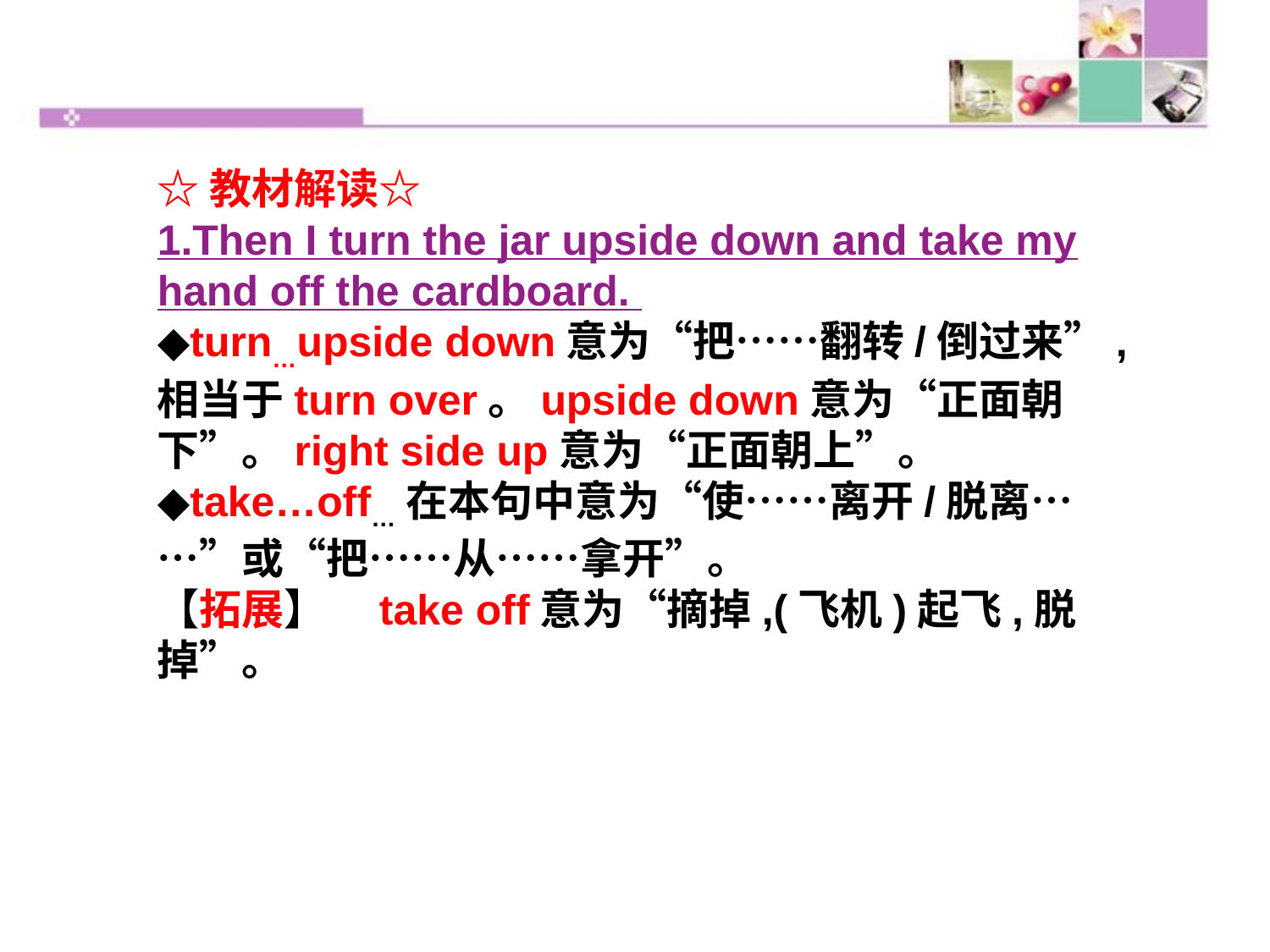

☆教材解读☆
1.Then I turn the jar upside down and take my hand off the cardboard.
◆turn…upside down意为“把……翻转/倒过来”,相当于turn over。upside down意为“正面朝下”。right side up意为“正面朝上”。
◆take…off…在本句中意为“使……离开/脱离……”或“把……从……拿开”。
【拓展】　take off意为“摘掉,(飞机)起飞,脱掉”。